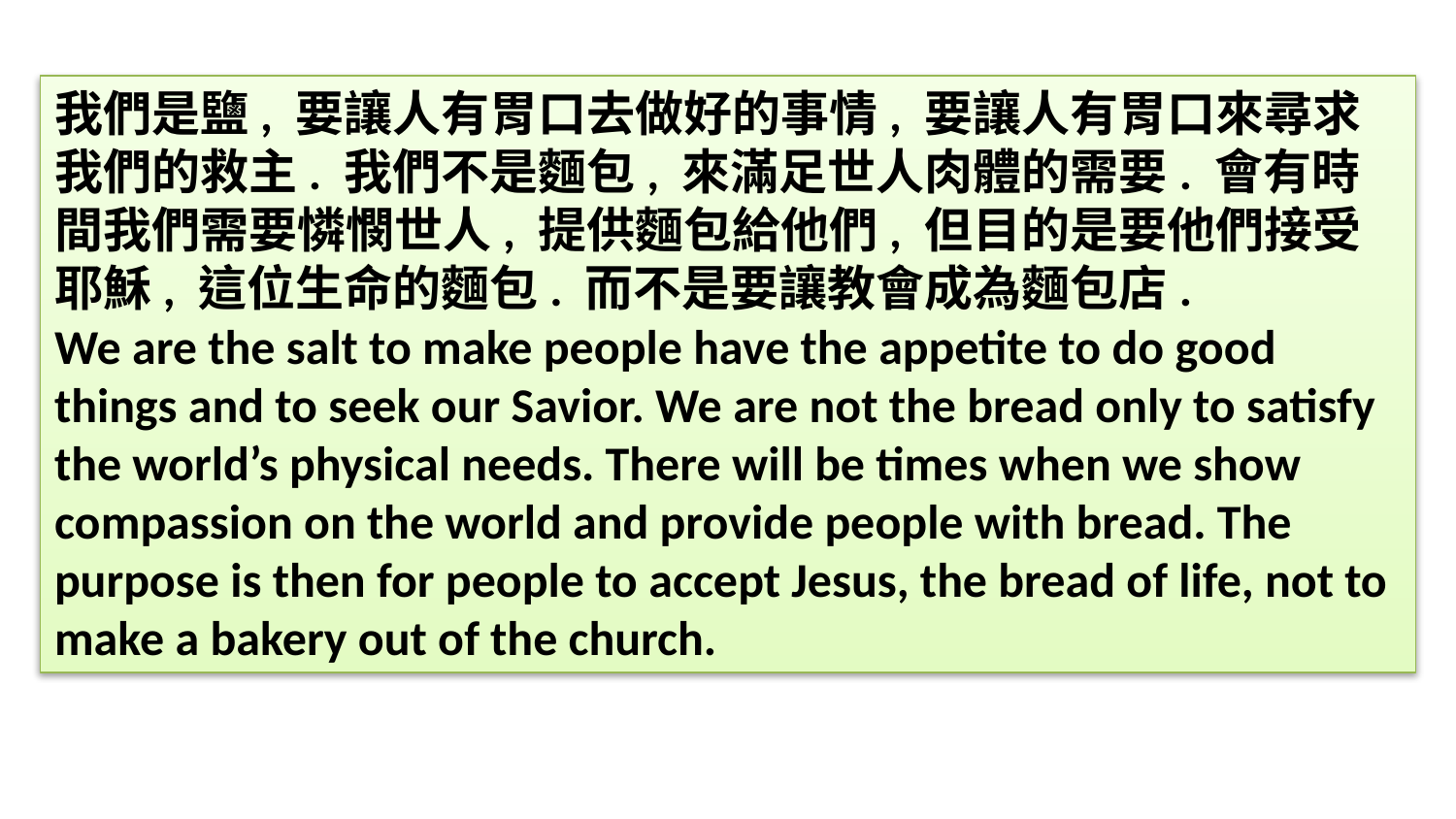

我們是鹽, 要讓人有胃口去做好的事情, 要讓人有胃口來尋求我們的救主. 我們不是麵包, 來滿足世人肉體的需要. 會有時間我們需要憐憫世人, 提供麵包給他們, 但目的是要他們接受耶穌, 這位生命的麵包. 而不是要讓教會成為麵包店.
We are the salt to make people have the appetite to do good things and to seek our Savior. We are not the bread only to satisfy the world’s physical needs. There will be times when we show compassion on the world and provide people with bread. The purpose is then for people to accept Jesus, the bread of life, not to make a bakery out of the church.